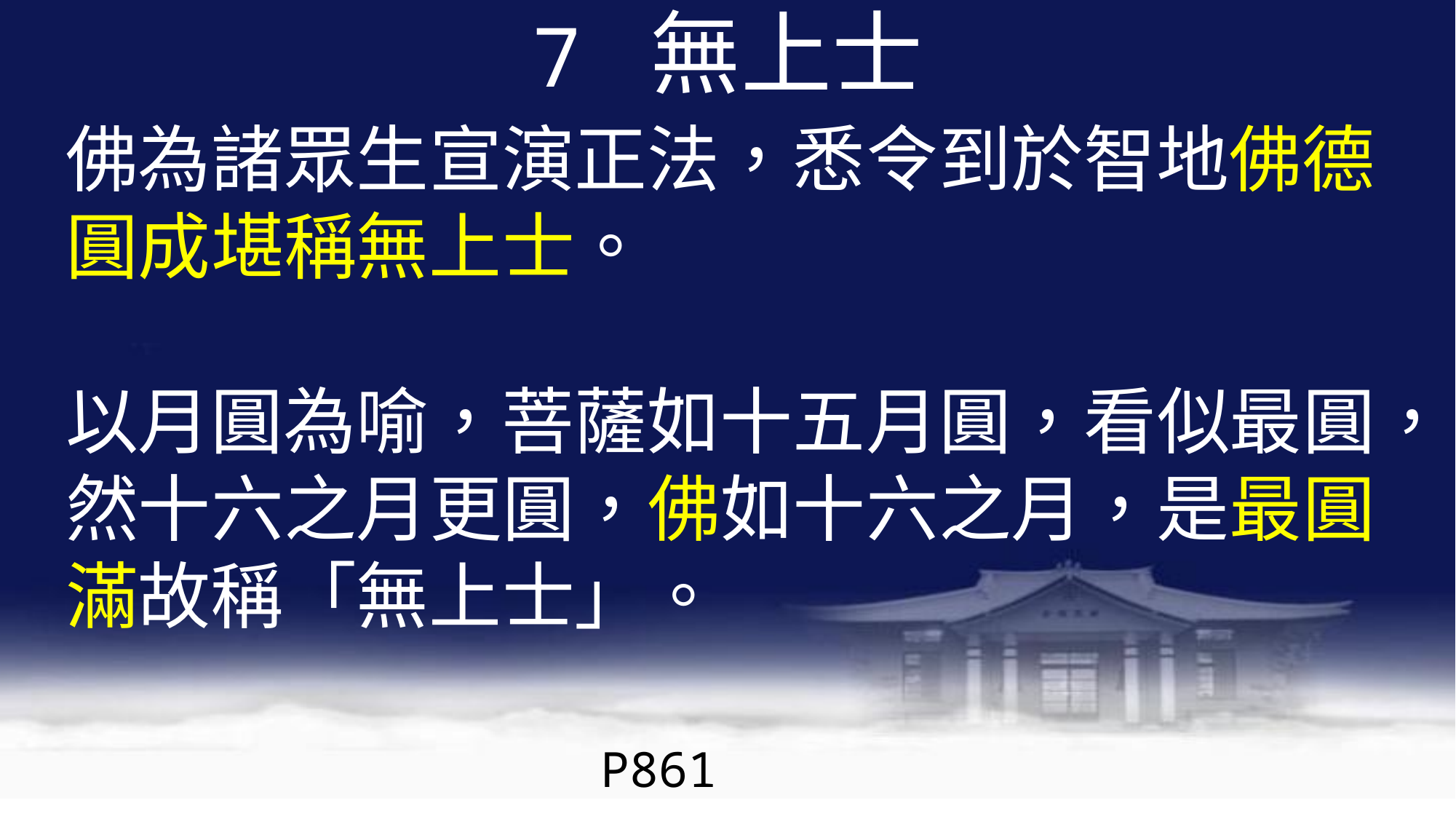

# 7 無上士
佛為諸眾生宣演正法，悉令到於智地佛德圓成堪稱無上士。

以月圓為喻，菩薩如十五月圓，看似最圓，然十六之月更圓，佛如十六之月，是最圓滿故稱「無上士」。

P861